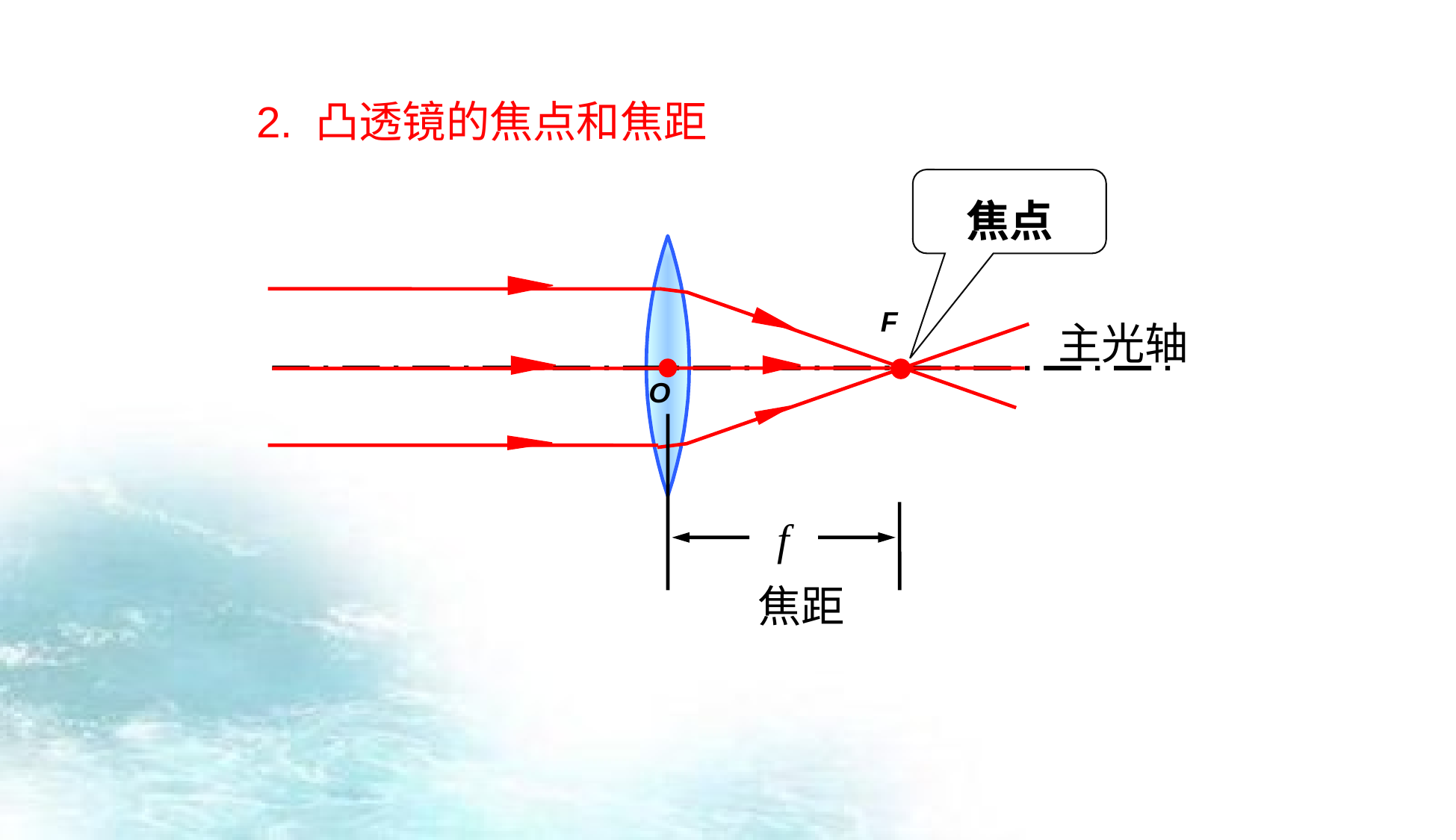

2. 凸透镜的焦点和焦距
焦点

F
主光轴
O

f

焦距